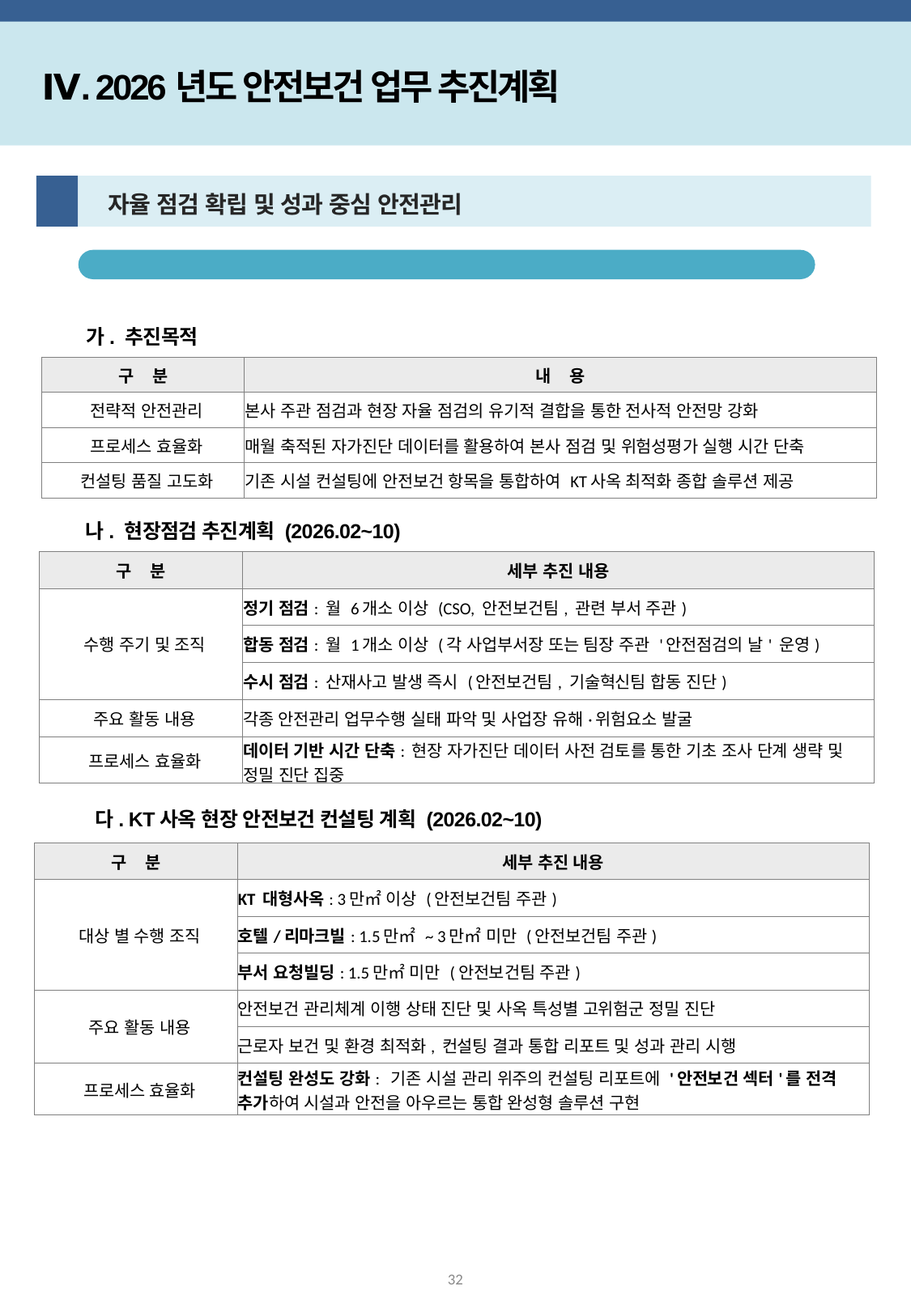

Ⅳ. 2026년도 안전보건 업무 추진계획
2
  자율 점검 확립 및 성과 중심 안전관리
본사 주관 현장점검, KT사옥 현장 컨설팅 및 위험성평가 효율화

가. 추진목적
| 구 분 | 내 용 |
| --- | --- |
| 전략적 안전관리 | 본사 주관 점검과 현장 자율 점검의 유기적 결합을 통한 전사적 안전망 강화 |
| 프로세스 효율화 | 매월 축적된 자가진단 데이터를 활용하여 본사 점검 및 위험성평가 실행 시간 단축 |
| 컨설팅 품질 고도화 | 기존 시설 컨설팅에 안전보건 항목을 통합하여 KT사옥 최적화 종합 솔루션 제공 |
나. 현장점검 추진계획 (2026.02~10)
| 구 분 | 세부 추진 내용 |
| --- | --- |
| 수행 주기 및 조직 | 정기 점검: 월 6개소 이상 (CSO, 안전보건팀, 관련 부서 주관) |
|  | 합동 점검: 월 1개소 이상 (각 사업부서장 또는 팀장 주관 '안전점검의 날' 운영) |
|  | 수시 점검: 산재사고 발생 즉시 (안전보건팀, 기술혁신팀 합동 진단) |
| 주요 활동 내용 | 각종 안전관리 업무수행 실태 파악 및 사업장 유해·위험요소 발굴 |
| 프로세스 효율화 | 데이터 기반 시간 단축: 현장 자가진단 데이터 사전 검토를 통한 기초 조사 단계 생략 및 정밀 진단 집중 |
다. KT사옥 현장 안전보건 컨설팅 계획 (2026.02~10)
| 구 분 | 세부 추진 내용 |
| --- | --- |
| 대상 별 수행 조직 | KT 대형사옥: 3만㎡ 이상 (안전보건팀 주관) |
|  | 호텔/리마크빌: 1.5만㎡ ~ 3만㎡ 미만 (안전보건팀 주관) |
|  | 부서 요청빌딩: 1.5만㎡ 미만 (안전보건팀 주관) |
| 주요 활동 내용 | 안전보건 관리체계 이행 상태 진단 및 사옥 특성별 고위험군 정밀 진단 |
|  | 근로자 보건 및 환경 최적화, 컨설팅 결과 통합 리포트 및 성과 관리 시행 |
| 프로세스 효율화 | 컨설팅 완성도 강화: 기존 시설 관리 위주의 컨설팅 리포트에 '안전보건 섹터'를 전격 추가하여 시설과 안전을 아우르는 통합 완성형 솔루션 구현 |
32